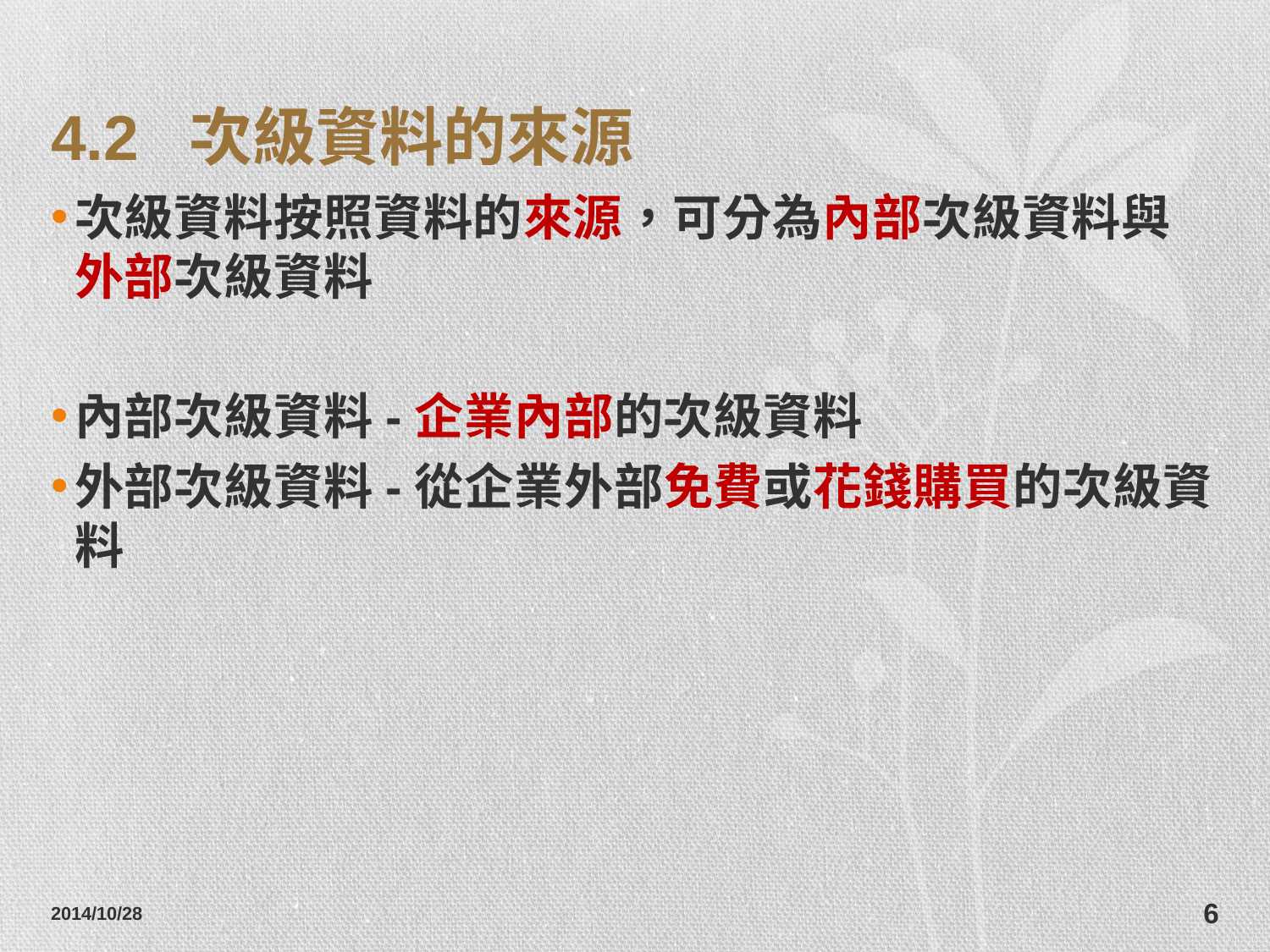

# 4.2  次級資料的來源
次級資料按照資料的來源，可分為內部次級資料與外部次級資料

內部次級資料-企業內部的次級資料
外部次級資料-從企業外部免費或花錢購買的次級資料

2014/10/28
6